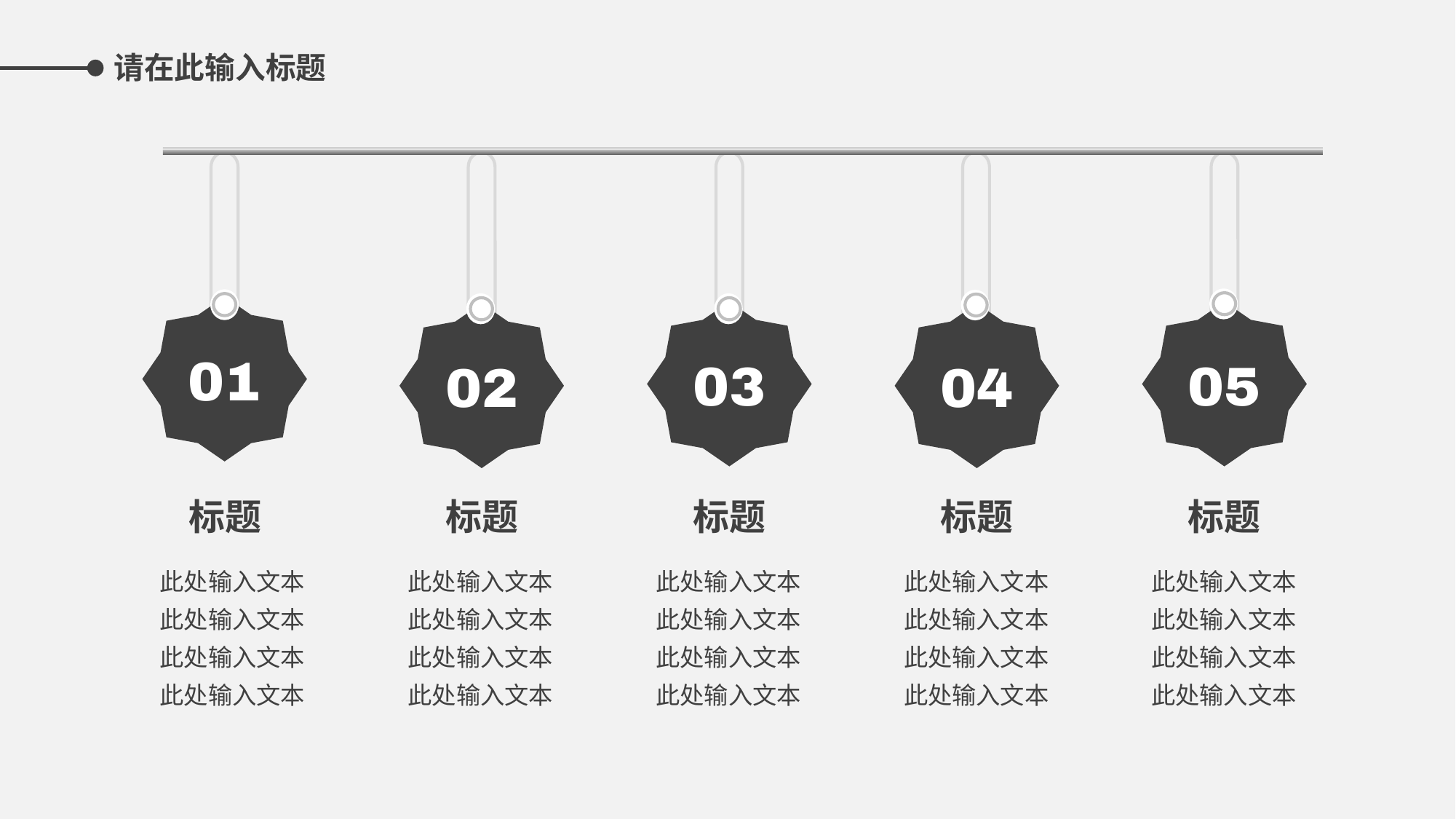

01

03
05
02
04
标题
标题
标题
标题
标题
此处输入文本
此处输入文本
此处输入文本
此处输入文本
此处输入文本
此处输入文本
此处输入文本
此处输入文本
此处输入文本
此处输入文本
此处输入文本
此处输入文本
此处输入文本
此处输入文本
此处输入文本
此处输入文本
此处输入文本
此处输入文本
此处输入文本
此处输入文本